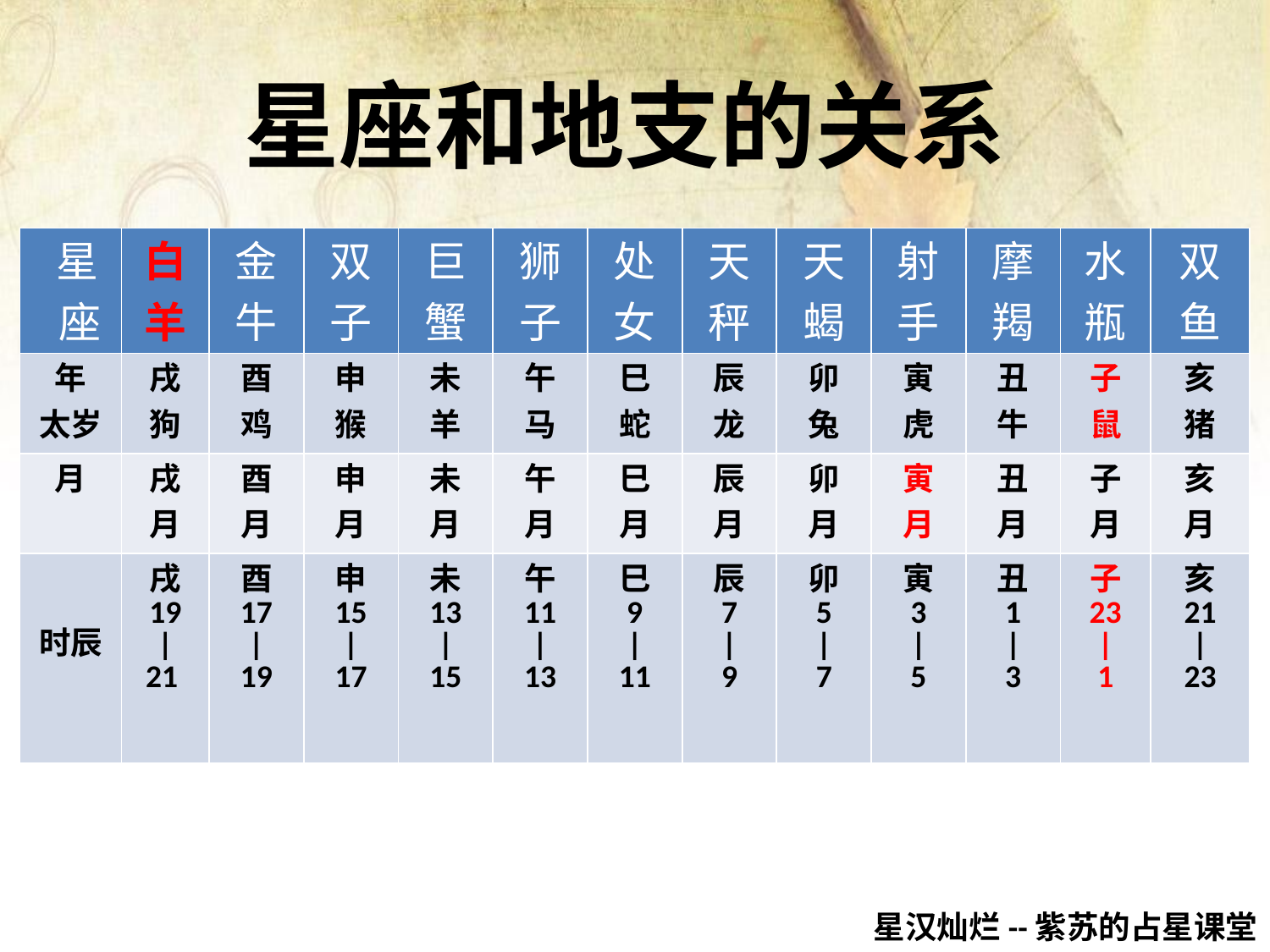

星座和地支的关系
| 星 座 | 白 羊 | 金 牛 | 双 子 | 巨 蟹 | 狮 子 | 处 女 | 天 秤 | 天 蝎 | 射 手 | 摩 羯 | 水 瓶 | 双 鱼 |
| --- | --- | --- | --- | --- | --- | --- | --- | --- | --- | --- | --- | --- |
| 年 太岁 | 戌 狗 | 酉 鸡 | 申 猴 | 未 羊 | 午 马 | 巳 蛇 | 辰 龙 | 卯 兔 | 寅 虎 | 丑 牛 | 子 鼠 | 亥 猪 |
| 月 | 戌 月 | 酉 月 | 申 月 | 未 月 | 午 月 | 巳 月 | 辰 月 | 卯 月 | 寅 月 | 丑 月 | 子 月 | 亥 月 |
| 时辰 | 戌 19 | 21 | 酉 17 | 19 | 申 15 | 17 | 未 13 | 15 | 午 11 | 13 | 巳 9 | 11 | 辰 7 | 9 | 卯 5 | 7 | 寅 3 | 5 | 丑 1 | 3 | 子 23 | 1 | 亥 21 | 23 |
星汉灿烂--紫苏的占星课堂